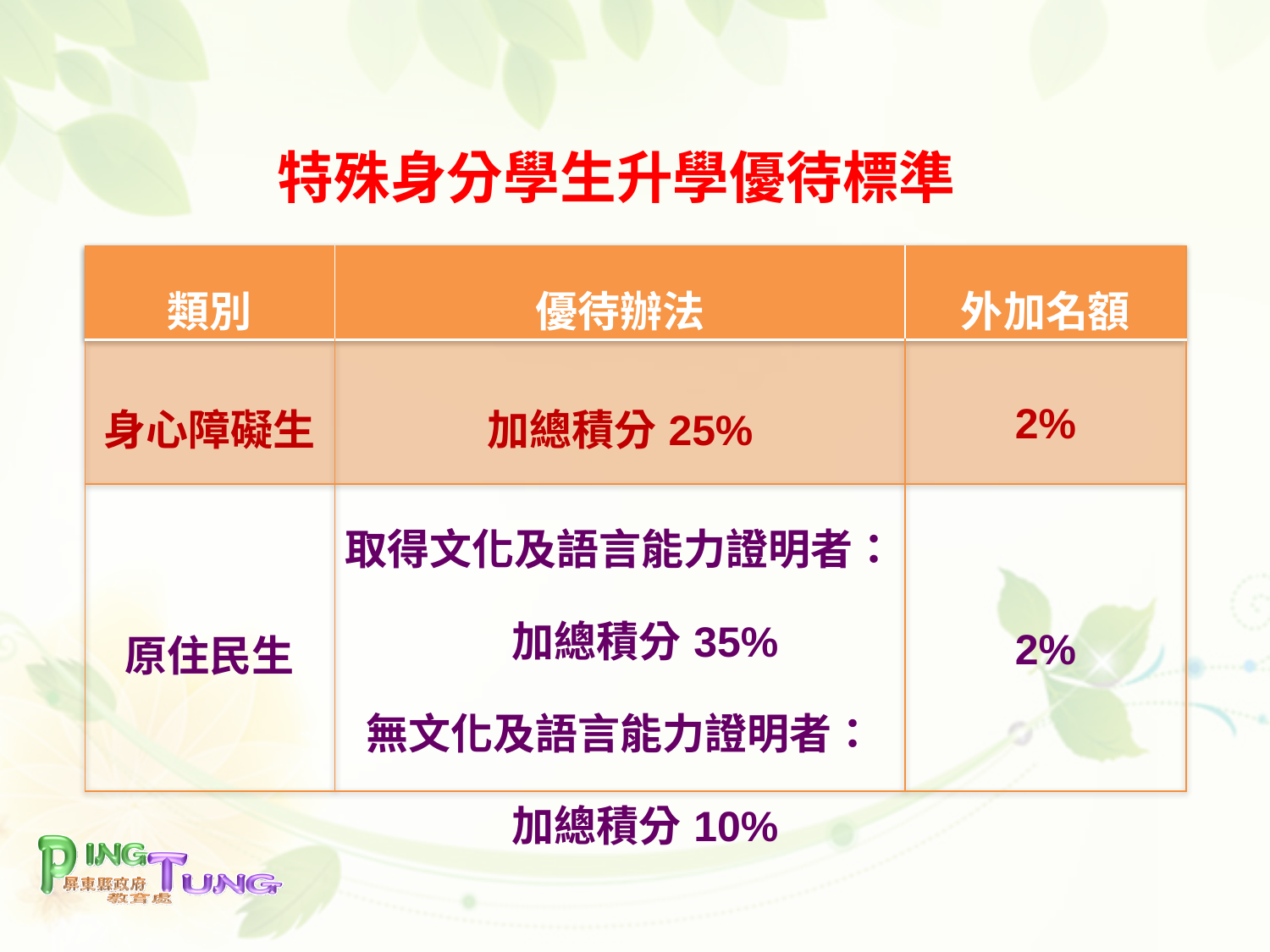

特殊身分學生升學優待標準
| 類別 | 優待辦法 | 外加名額 |
| --- | --- | --- |
| 身心障礙生 | 加總積分25% | 2% |
| 原住民生 | 取得文化及語言能力證明者： 加總積分35% 無文化及語言能力證明者： 加總積分10% | 2% |